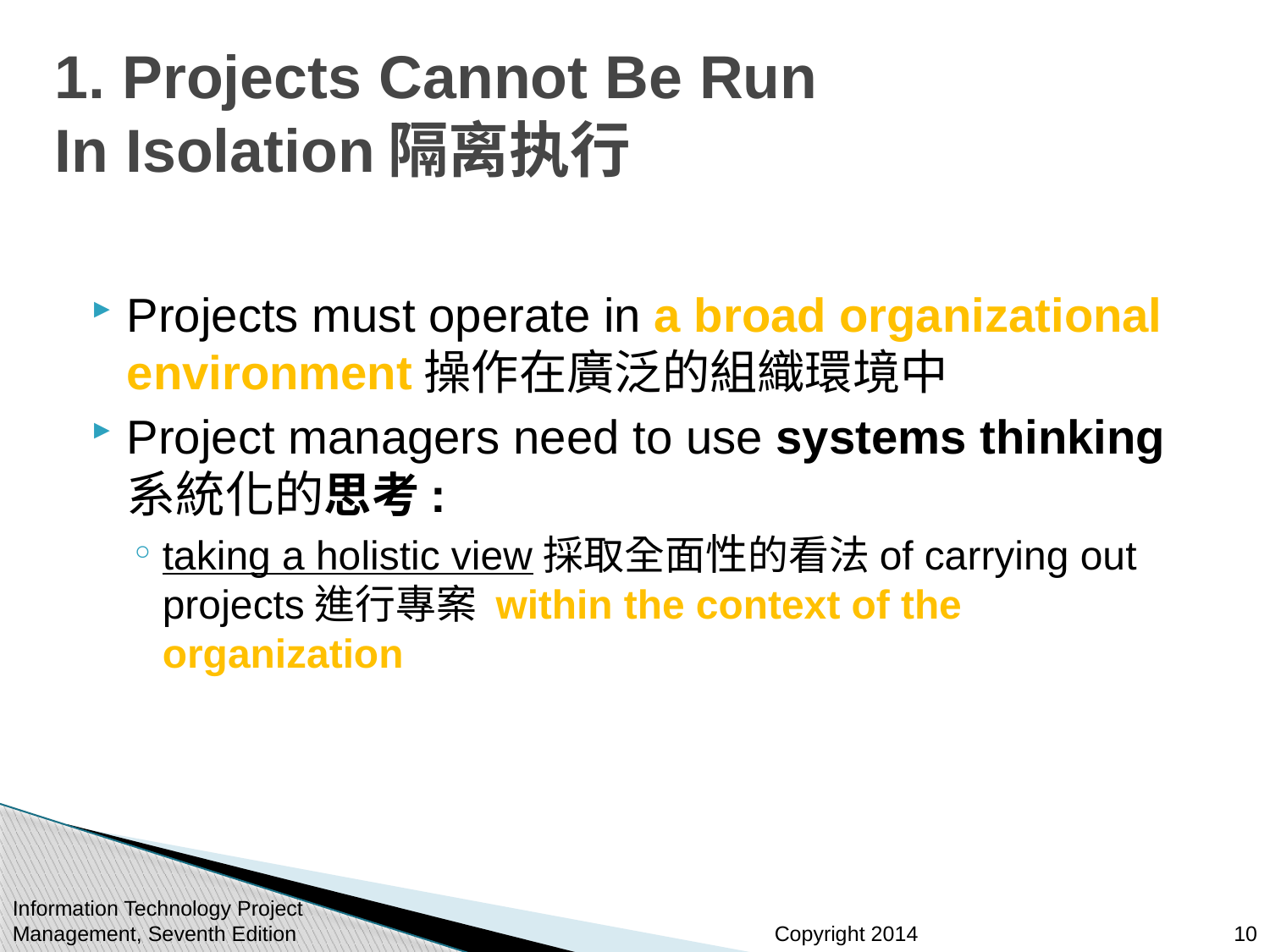

# 1. Projects Cannot Be Run In Isolation隔离执行
Projects must operate in a broad organizational environment操作在廣泛的組織環境中
Project managers need to use systems thinking系統化的思考:
taking a holistic view採取全面性的看法of carrying out projects進行專案 within the context of the organization

Information Technology Project Management, Seventh Edition
10